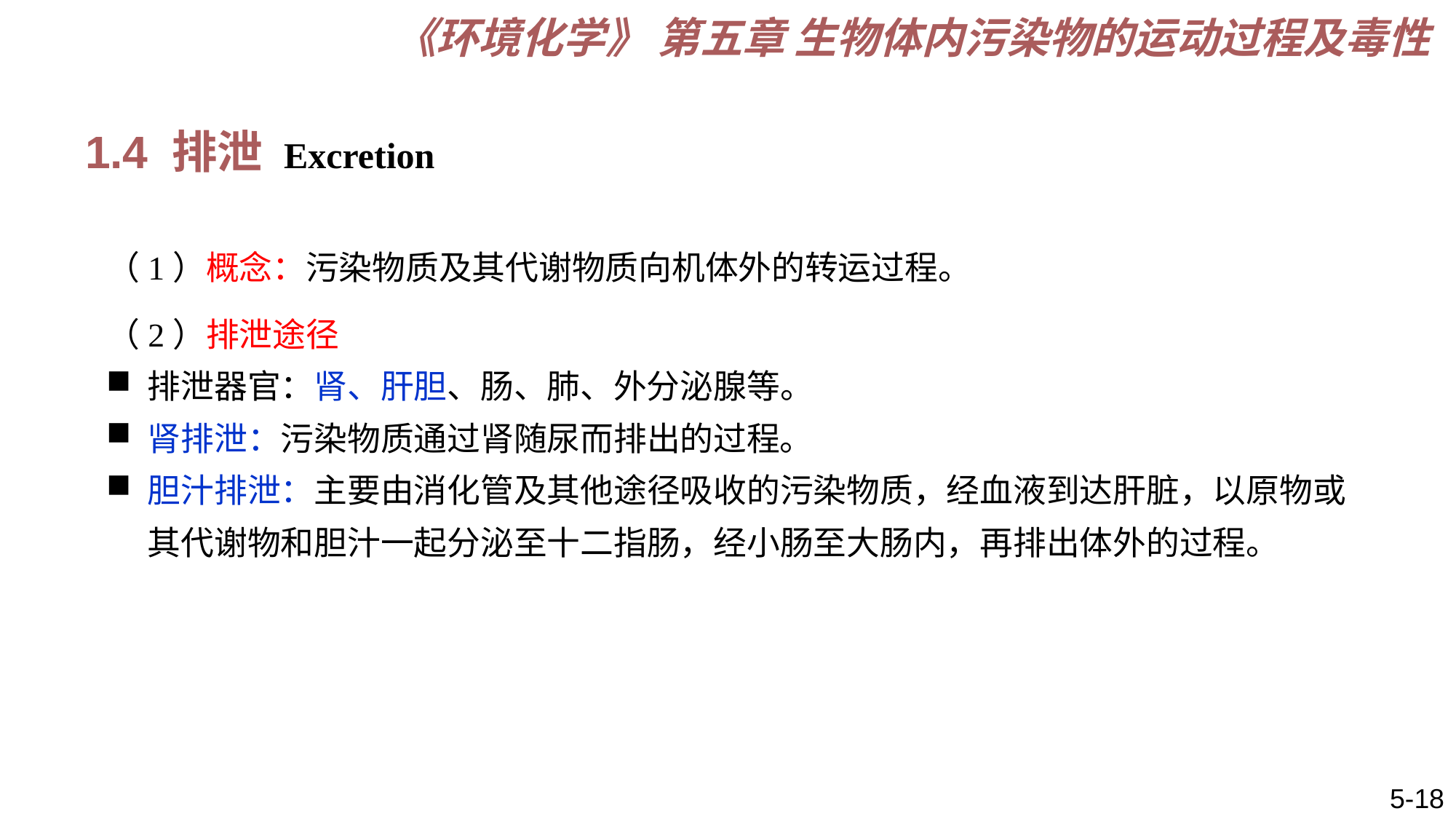

《环境化学》 第五章 生物体内污染物的运动过程及毒性
1.4 排泄 Excretion
（1）概念：污染物质及其代谢物质向机体外的转运过程。
（2）排泄途径
排泄器官：肾、肝胆、肠、肺、外分泌腺等。
肾排泄：污染物质通过肾随尿而排出的过程。
胆汁排泄：主要由消化管及其他途径吸收的污染物质，经血液到达肝脏，以原物或其代谢物和胆汁一起分泌至十二指肠，经小肠至大肠内，再排出体外的过程。
5-18